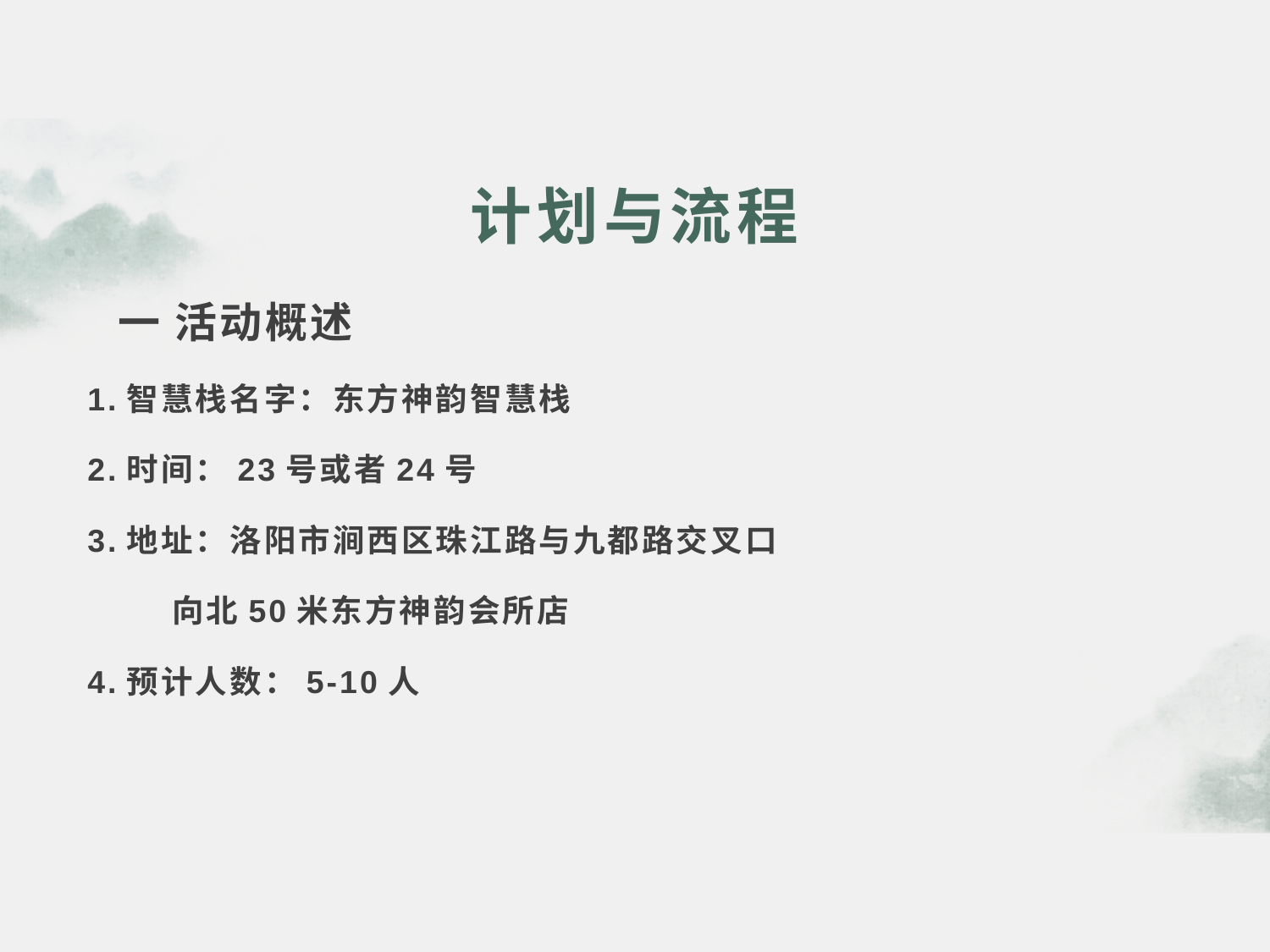

计划与流程
   一 活动概述
 1.智慧栈名字：东方神韵智慧栈
 2.时间：23号或者24号
 3.地址：洛阳市涧西区珠江路与九都路交叉口
         向北50米东方神韵会所店
 4.预计人数：5-10人